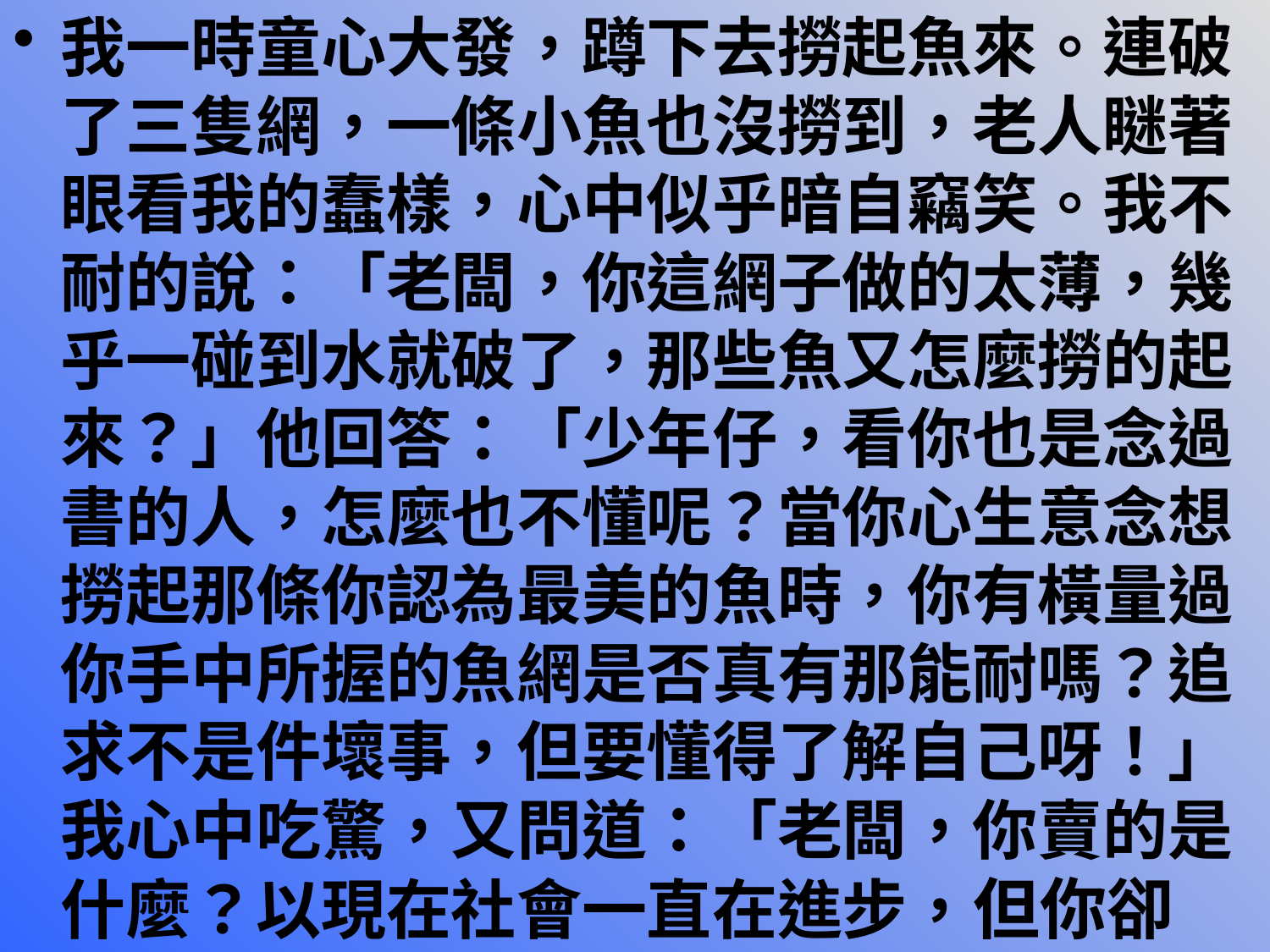

我一時童心大發，蹲下去撈起魚來。連破了三隻網，一條小魚也沒撈到，老人瞇著眼看我的蠢樣，心中似乎暗自竊笑。我不耐的說：「老闆，你這網子做的太薄，幾乎一碰到水就破了，那些魚又怎麼撈的起來？」他回答：「少年仔，看你也是念過書的人，怎麼也不懂呢？當你心生意念想撈起那條你認為最美的魚時，你有橫量過你手中所握的魚網是否真有那能耐嗎？追求不是件壞事，但要懂得了解自己呀！」我心中吃驚，又問道：「老闆，你賣的是什麼？以現在社會一直在進步，但你卻